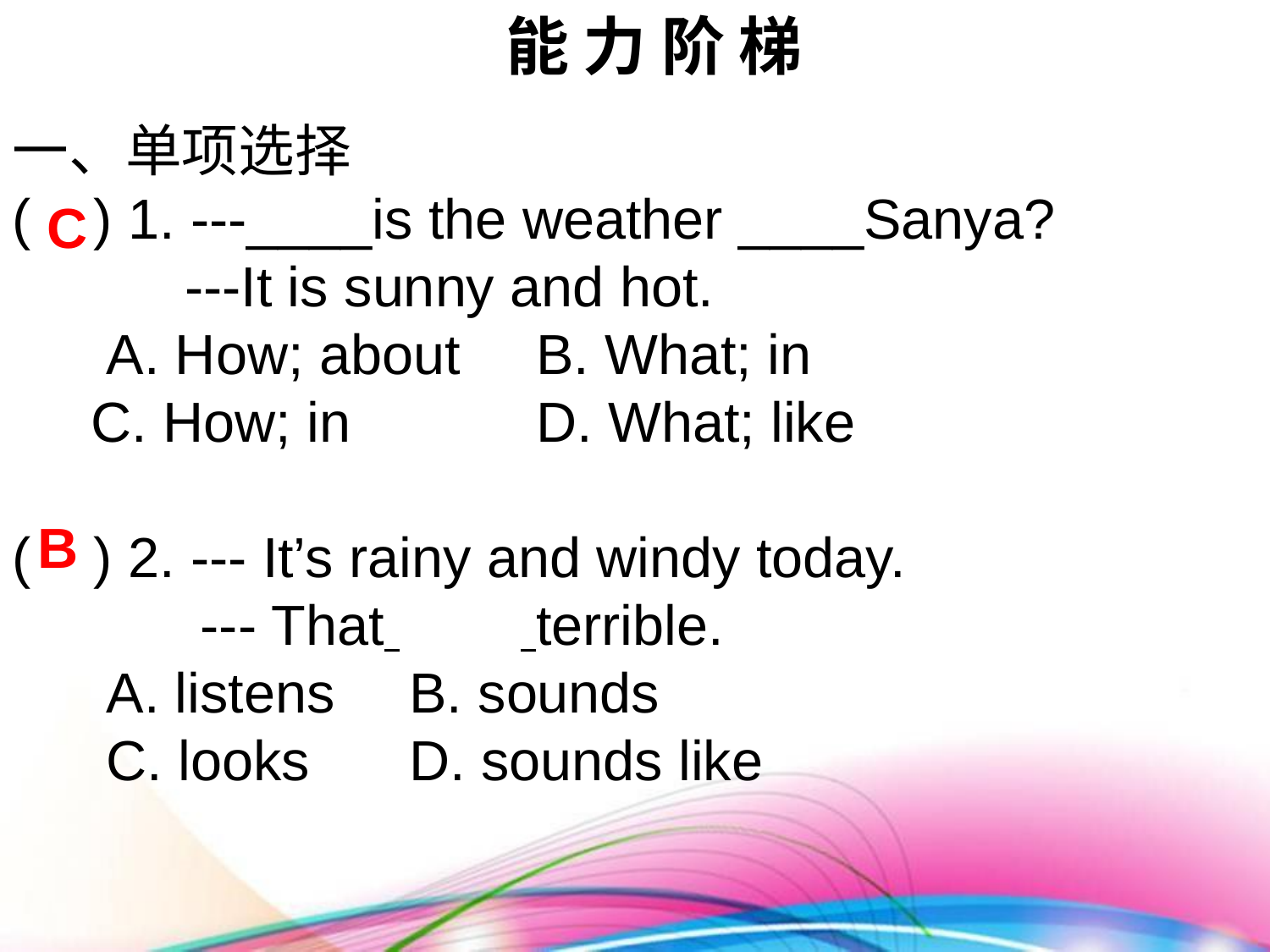

能 力 阶 梯
一、单项选择
(    ) 1. ---____is the weather ____Sanya?
           ---It is sunny and hot.
      A. How; about	 B. What; in
     C. How; in		 D. What; like

(    ) 2. --- It’s rainy and windy today.
            --- That 	 terrible.
      A. listens	 B. sounds
      C. looks	 D. sounds like
C
B